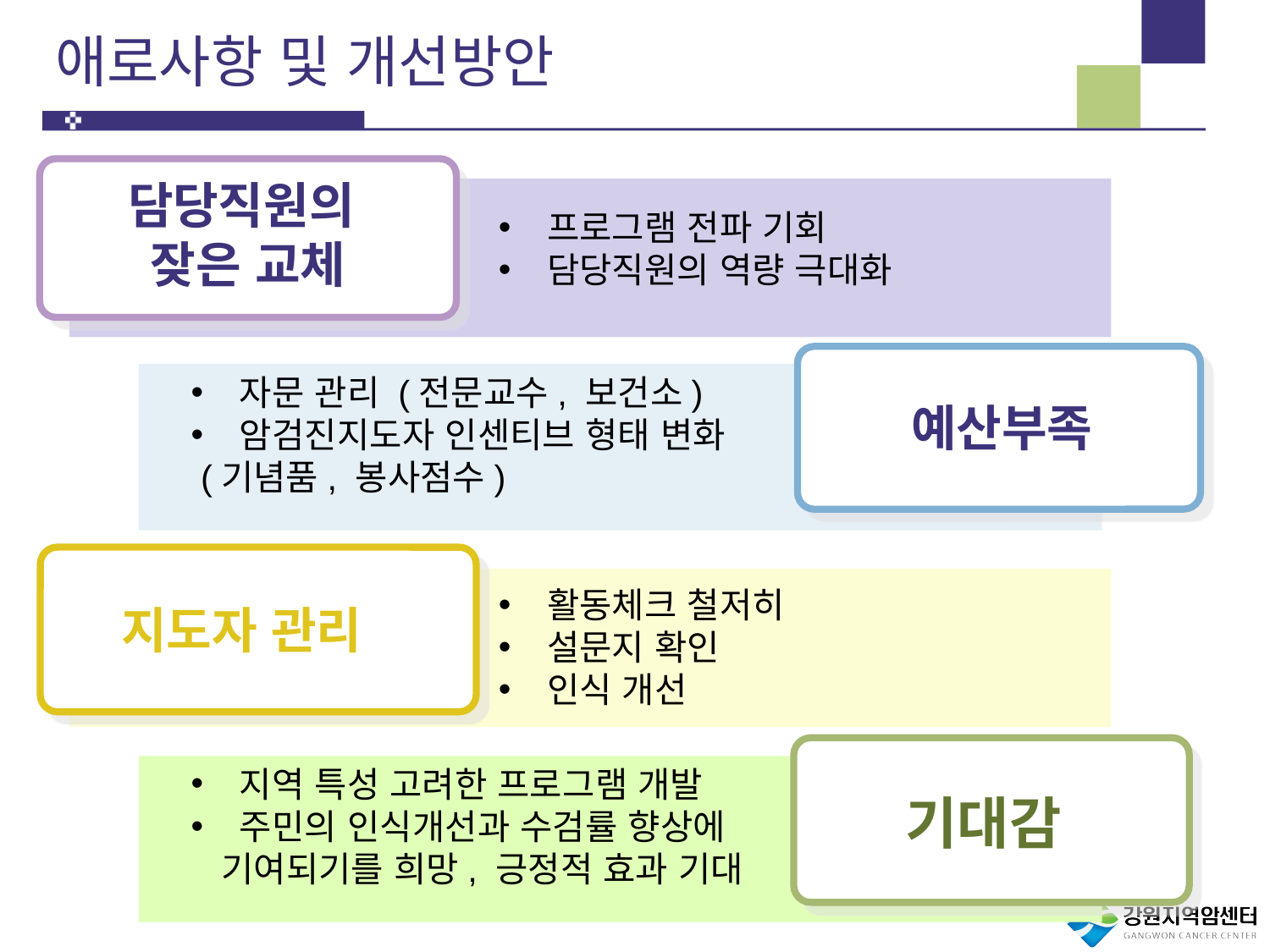

# 애로사항 및 개선방안

담당직원의
잦은 교체

 프로그램 전파 기회
 담당직원의 역량 극대화

 자문 관리 (전문교수, 보건소)
 암검진지도자 인센티브 형태 변화
 (기념품, 봉사점수)
예산부족

 활동체크 철저히
 설문지 확인
 인식 개선
지도자 관리

 지역 특성 고려한 프로그램 개발
 주민의 인식개선과 수검률 향상에 기여되기를 희망, 긍정적 효과 기대
기대감